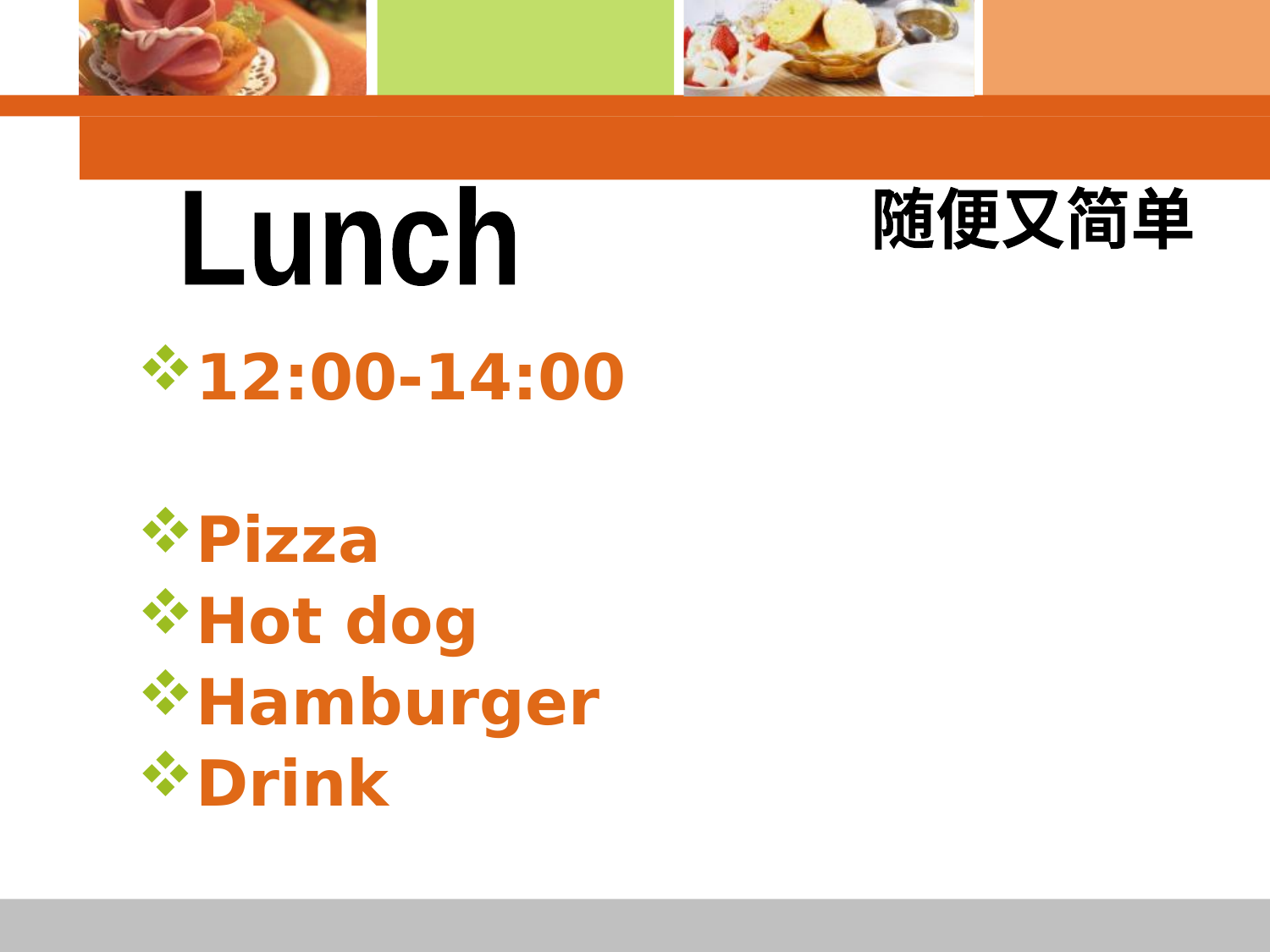

Lunch
随便又简单

12:00-14:00

Pizza
Hot dog
Hamburger
Drink